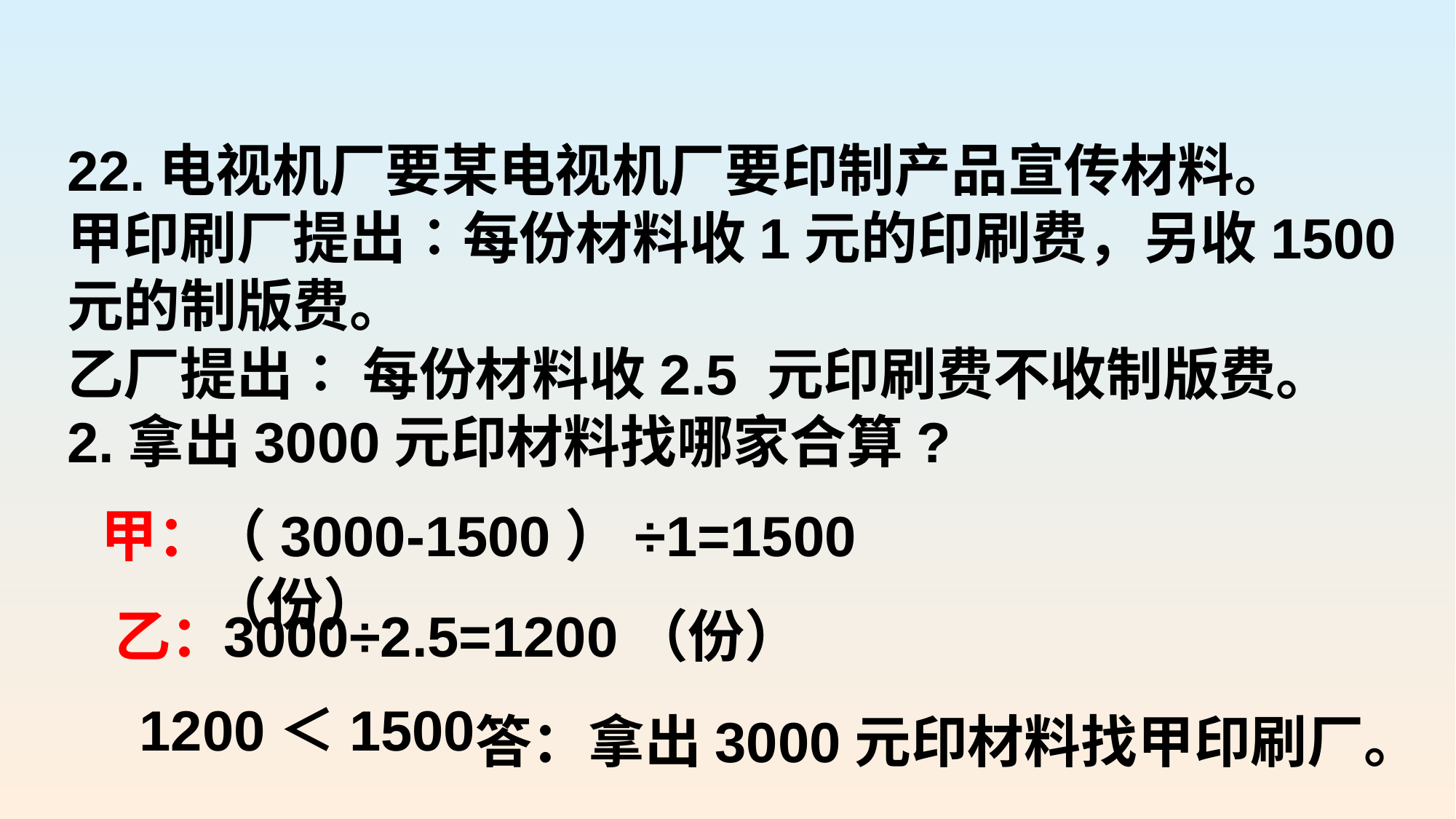

22.电视机厂要某电视机厂要印制产品宣传材料。
甲印刷厂提出∶每份材料收1元的印刷费，另收1500元的制版费。
乙厂提出∶ 每份材料收2.5 元印刷费不收制版费。
2.拿出3000元印材料找哪家合算?
甲：
（3000-1500）÷1=1500（份）
乙：
3000÷2.5=1200（份）
1200＜1500
答：拿出3000元印材料找甲印刷厂。